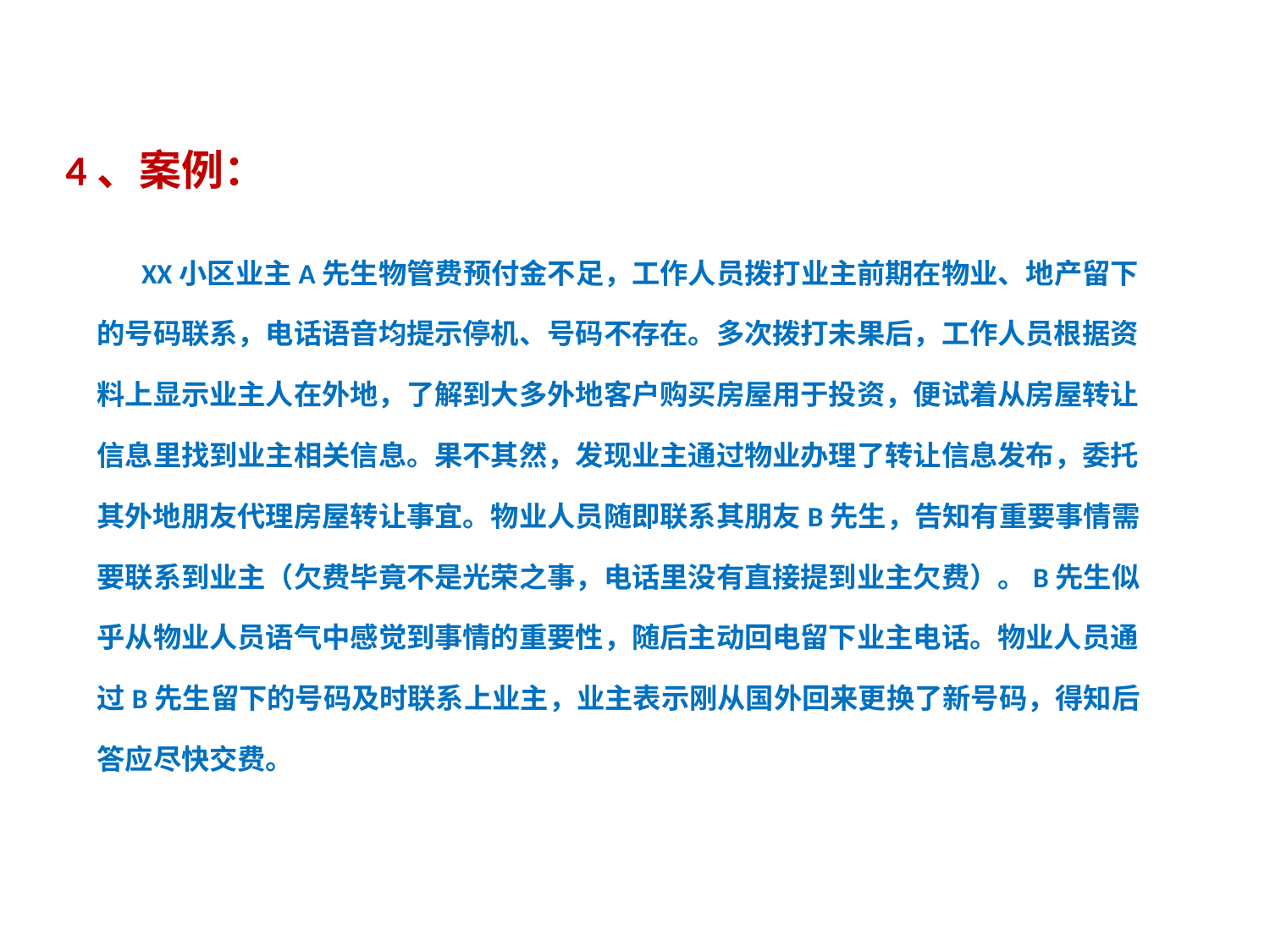

4、案例：
       XX小区业主A先生物管费预付金不足，工作人员拨打业主前期在物业、地产留下的号码联系，电话语音均提示停机、号码不存在。多次拨打未果后，工作人员根据资料上显示业主人在外地，了解到大多外地客户购买房屋用于投资，便试着从房屋转让信息里找到业主相关信息。果不其然，发现业主通过物业办理了转让信息发布，委托其外地朋友代理房屋转让事宜。物业人员随即联系其朋友B先生，告知有重要事情需要联系到业主（欠费毕竟不是光荣之事，电话里没有直接提到业主欠费）。B先生似乎从物业人员语气中感觉到事情的重要性，随后主动回电留下业主电话。物业人员通过B先生留下的号码及时联系上业主，业主表示刚从国外回来更换了新号码，得知后答应尽快交费。